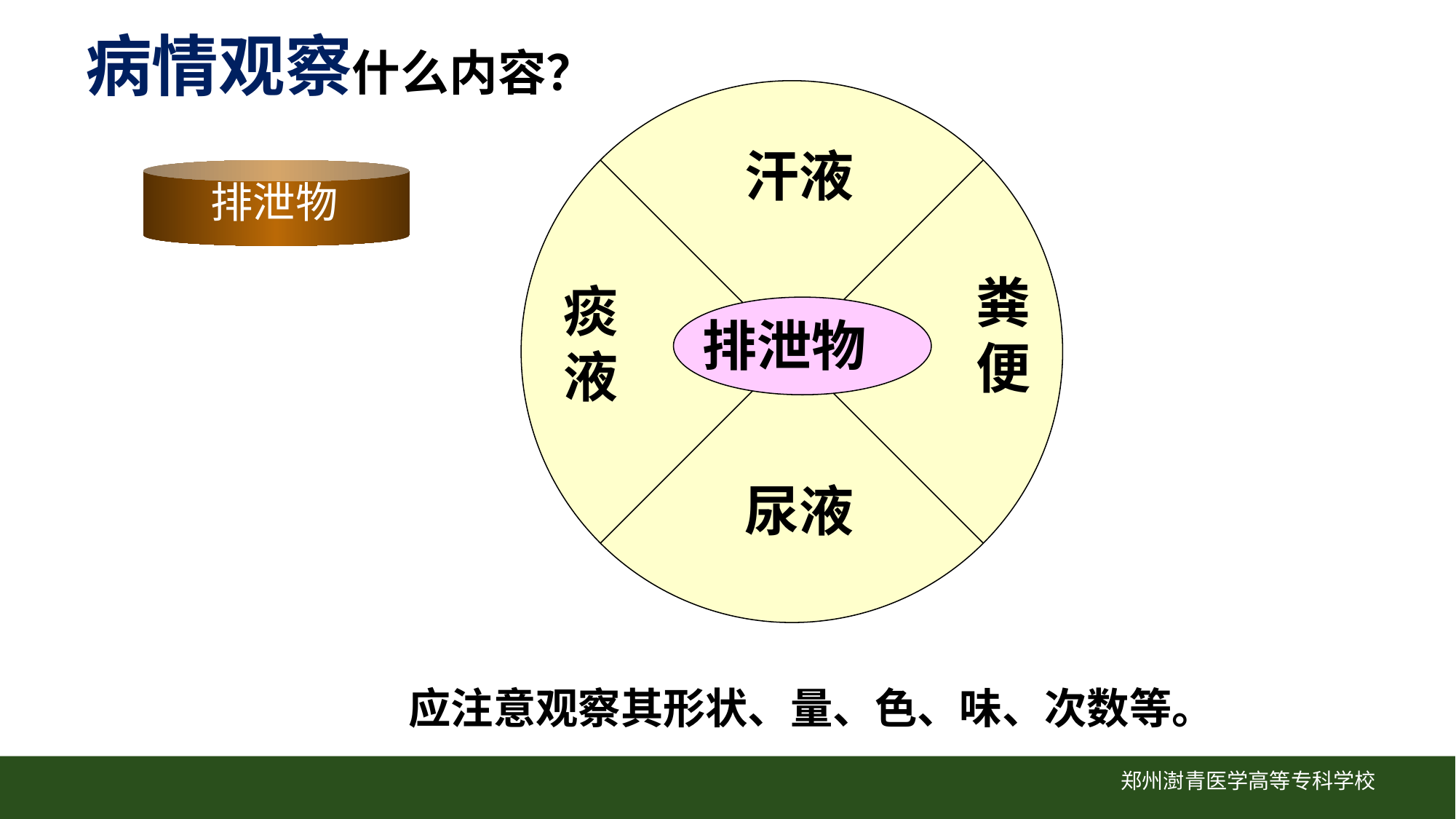

病情观察什么内容？

汗液
粪便
痰液

排泄物
尿液
应注意观察其形状、量、色、味、次数等。

排泄物
郑州澍青医学高等专科学校